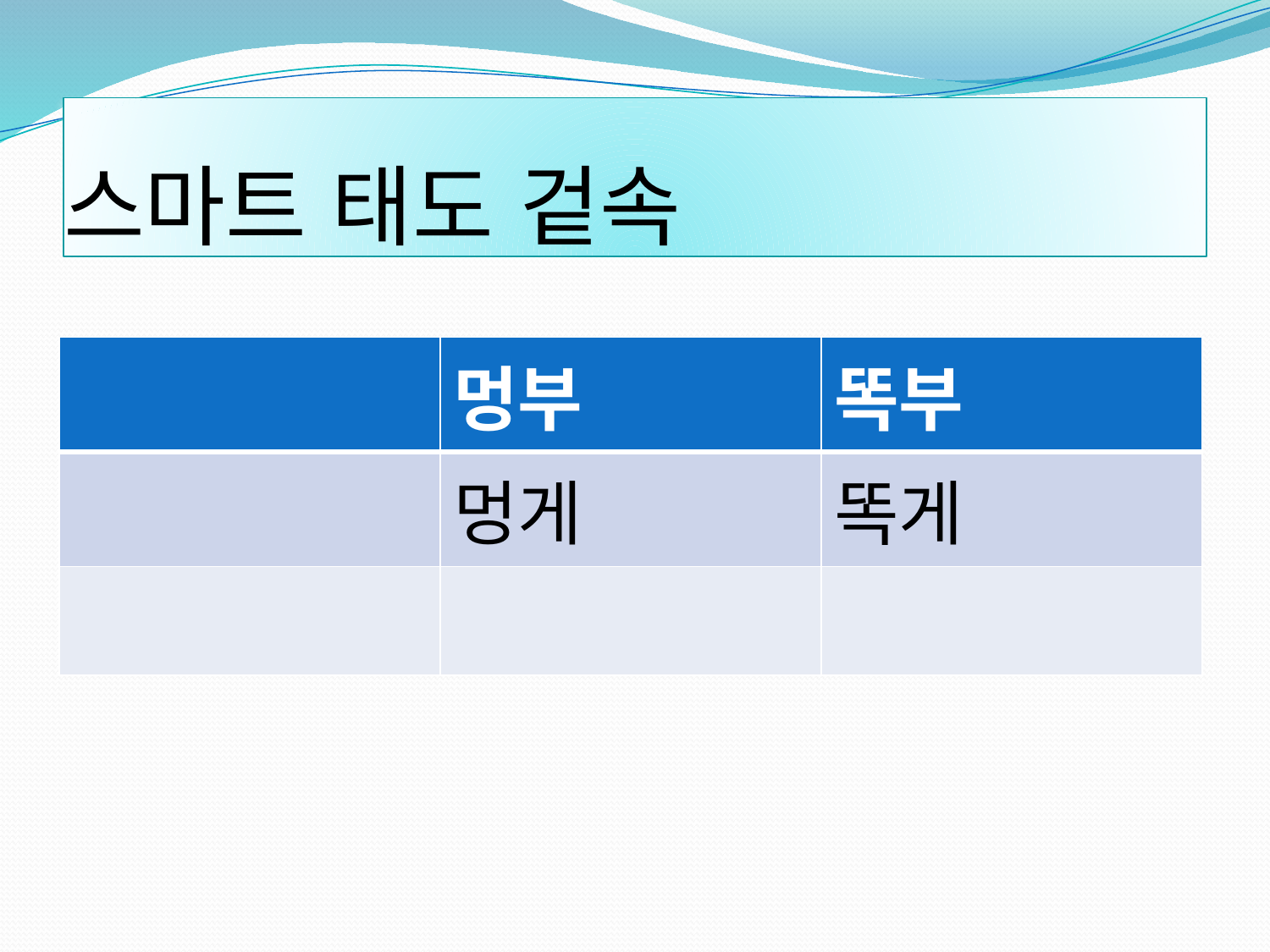

# 스마트 태도 겉속
|  | 멍부 | 똑부 |
| --- | --- | --- |
|  | 멍게 | 똑게 |
|  |  |  |